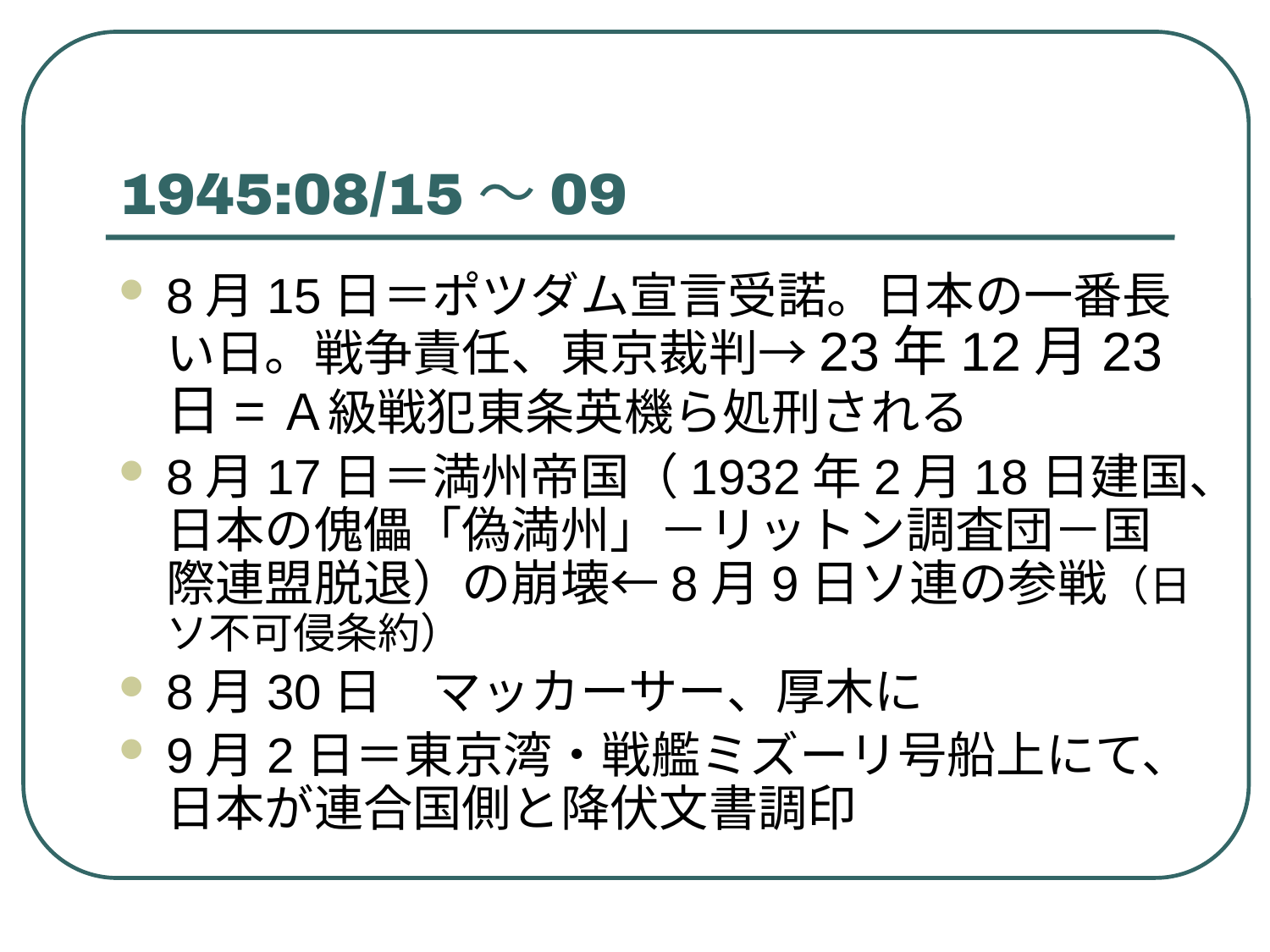

# 1945:08/15～09
8月15日＝ポツダム宣言受諾。日本の一番長い日。戦争責任、東京裁判→23年12月23日=Ａ級戦犯東条英機ら処刑される
8月17日＝満州帝国（1932年2月18日建国、日本の傀儡「偽満州」－リットン調査団－国際連盟脱退）の崩壊←8月9日ソ連の参戦（日ソ不可侵条約）
8月30日　マッカーサー、厚木に
9月2日＝東京湾・戦艦ミズーリ号船上にて、日本が連合国側と降伏文書調印